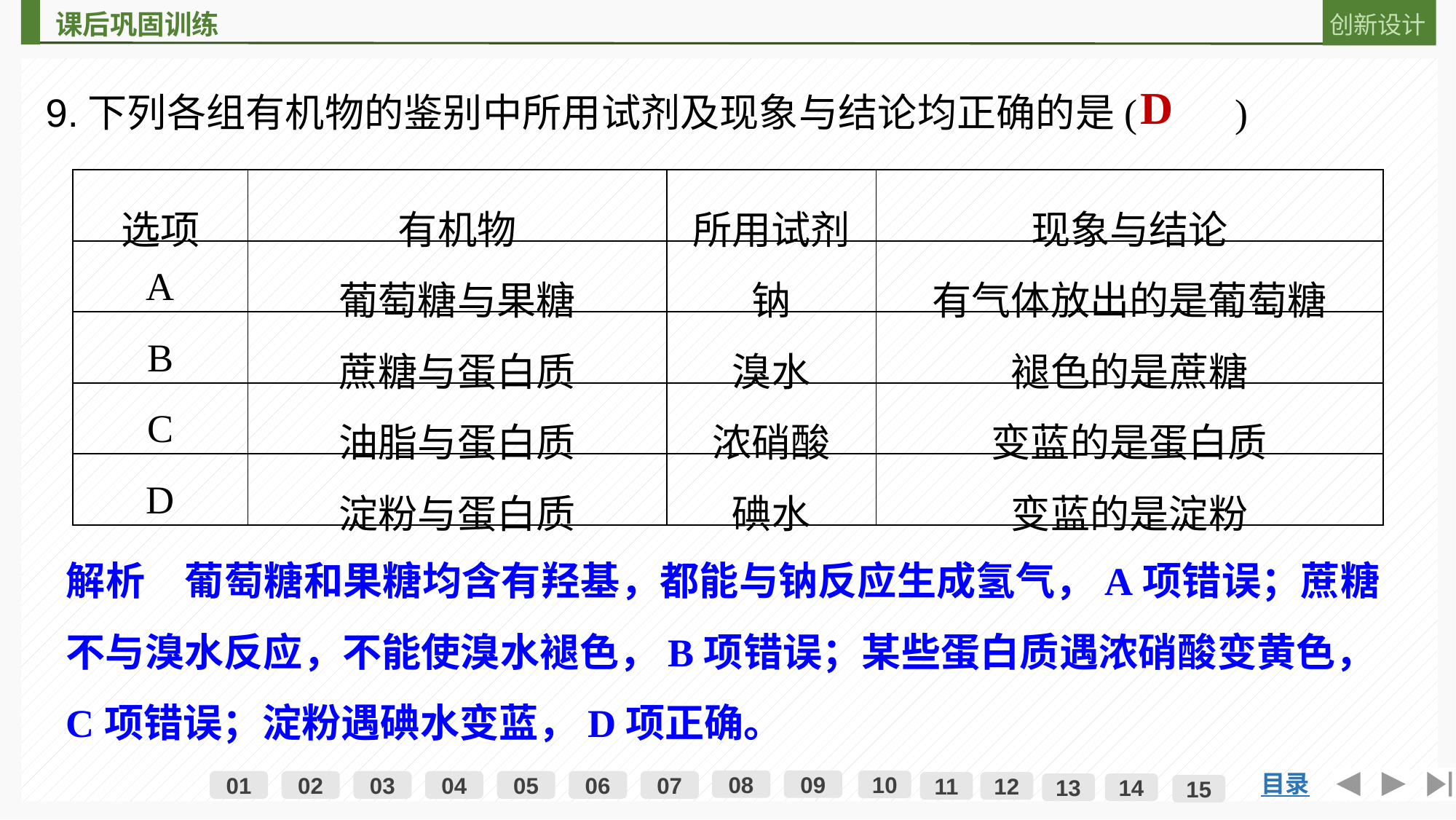

9.下列各组有机物的鉴别中所用试剂及现象与结论均正确的是(　　)
D
| 选项 | 有机物 | 所用试剂 | 现象与结论 |
| --- | --- | --- | --- |
| A | 葡萄糖与果糖 | 钠 | 有气体放出的是葡萄糖 |
| B | 蔗糖与蛋白质 | 溴水 | 褪色的是蔗糖 |
| C | 油脂与蛋白质 | 浓硝酸 | 变蓝的是蛋白质 |
| D | 淀粉与蛋白质 | 碘水 | 变蓝的是淀粉 |
解析　葡萄糖和果糖均含有羟基，都能与钠反应生成氢气，A项错误；蔗糖不与溴水反应，不能使溴水褪色，B项错误；某些蛋白质遇浓硝酸变黄色，C项错误；淀粉遇碘水变蓝，D项正确。